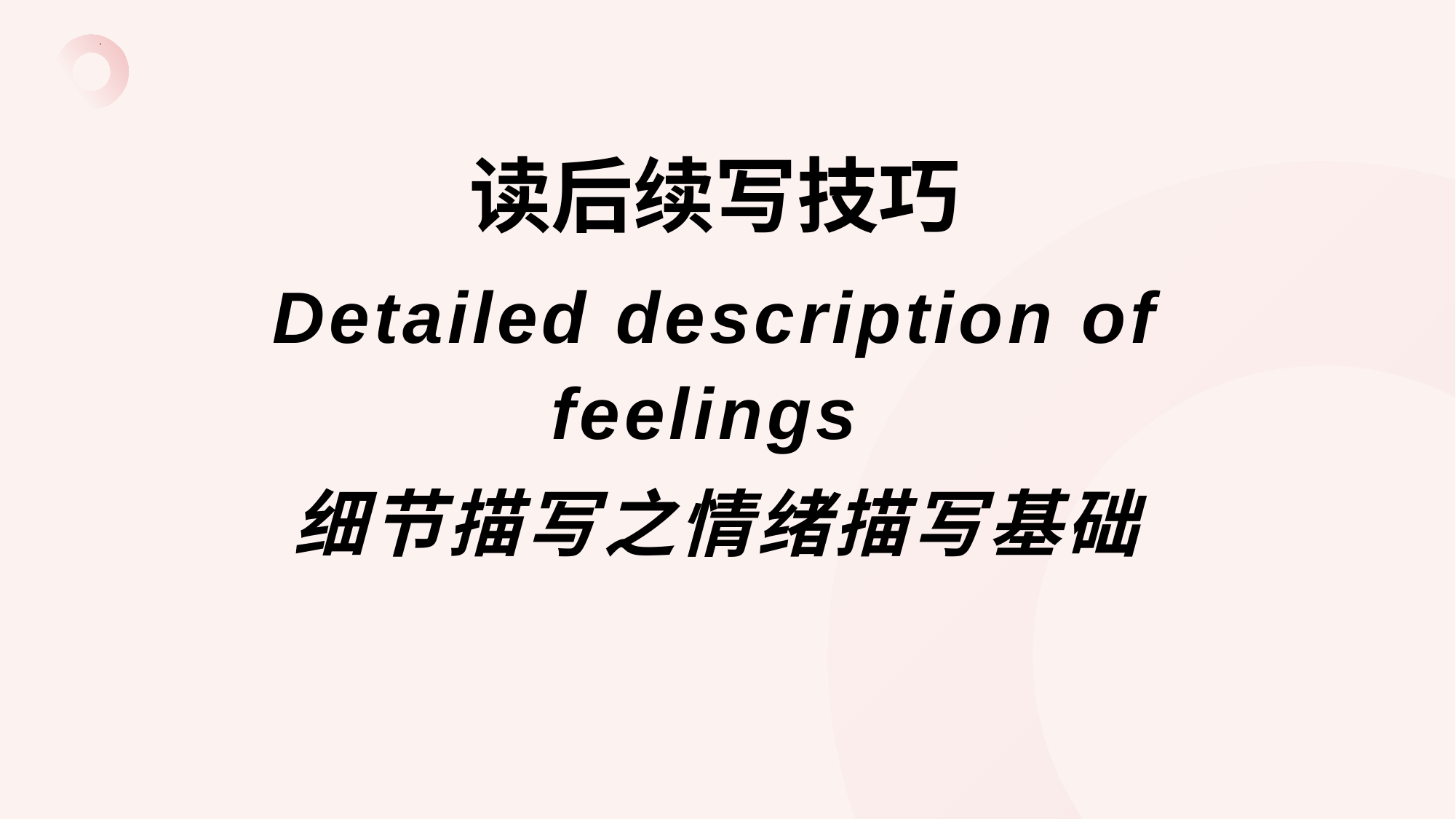

# 读后续写技巧
Detailed description of feelings
细节描写之情绪描写基础